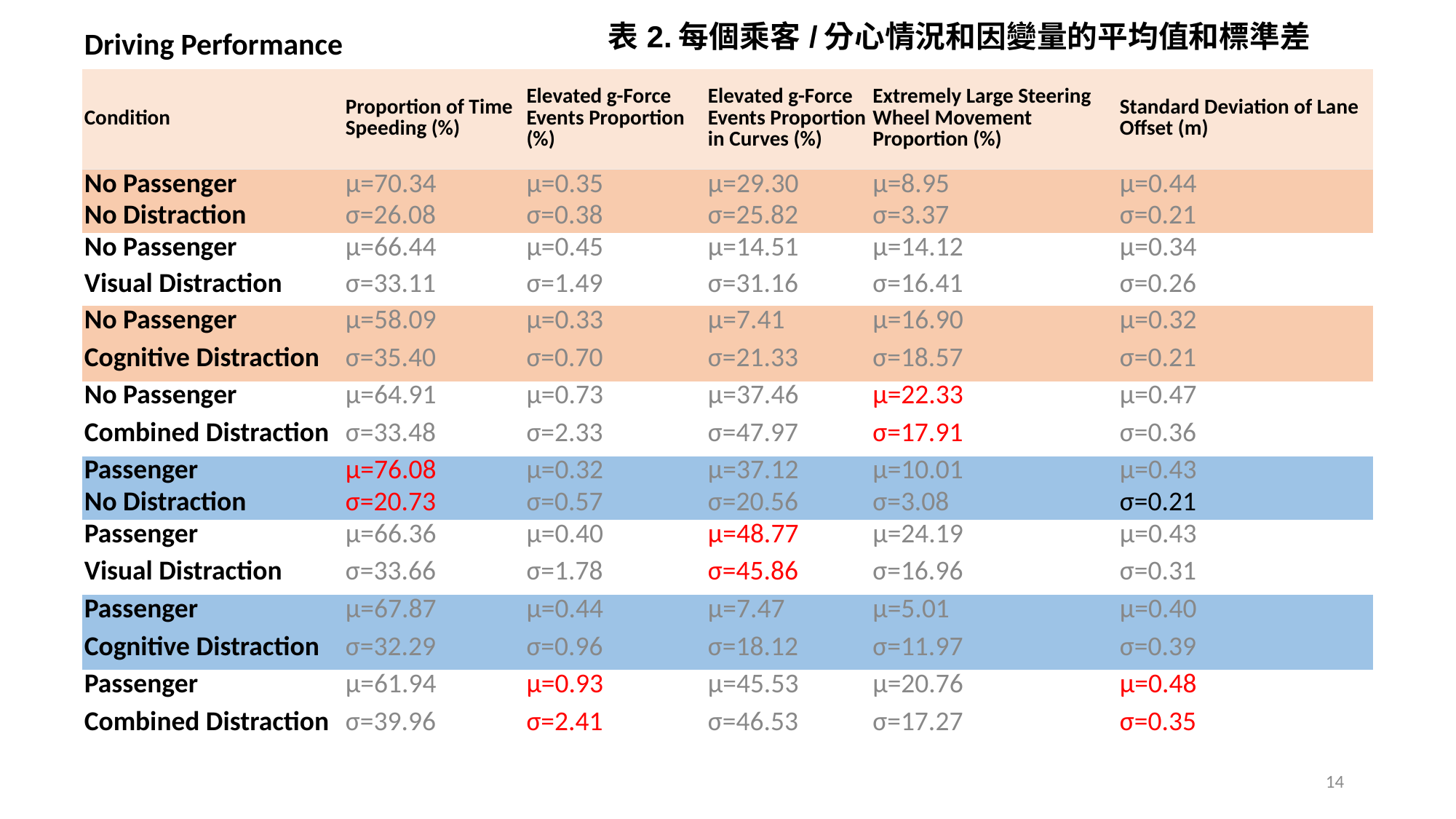

# 表2.每個乘客/分心情況和因變量的平均值和標準差
| Driving Performance |  |  |  |  |  |
| --- | --- | --- | --- | --- | --- |
| Condition | Proportion of Time Speeding (%) | Elevated g-Force Events Proportion (%) | Elevated g-Force Events Proportion in Curves (%) | Extremely Large Steering Wheel Movement Proportion (%) | Standard Deviation of Lane Offset (m) |
| No Passenger | μ=70.34 | μ=0.35 | μ=29.30 | μ=8.95 | μ=0.44 |
| No Distraction | σ=26.08 | σ=0.38 | σ=25.82 | σ=3.37 | σ=0.21 |
| No Passenger | μ=66.44 | μ=0.45 | μ=14.51 | μ=14.12 | μ=0.34 |
| Visual Distraction | σ=33.11 | σ=1.49 | σ=31.16 | σ=16.41 | σ=0.26 |
| No Passenger | μ=58.09 | μ=0.33 | μ=7.41 | μ=16.90 | μ=0.32 |
| Cognitive Distraction | σ=35.40 | σ=0.70 | σ=21.33 | σ=18.57 | σ=0.21 |
| No Passenger | μ=64.91 | μ=0.73 | μ=37.46 | μ=22.33 | μ=0.47 |
| Combined Distraction | σ=33.48 | σ=2.33 | σ=47.97 | σ=17.91 | σ=0.36 |
| Passenger | μ=76.08 | μ=0.32 | μ=37.12 | μ=10.01 | μ=0.43 |
| No Distraction | σ=20.73 | σ=0.57 | σ=20.56 | σ=3.08 | σ=0.21 |
| Passenger | μ=66.36 | μ=0.40 | μ=48.77 | μ=24.19 | μ=0.43 |
| Visual Distraction | σ=33.66 | σ=1.78 | σ=45.86 | σ=16.96 | σ=0.31 |
| Passenger | μ=67.87 | μ=0.44 | μ=7.47 | μ=5.01 | μ=0.40 |
| Cognitive Distraction | σ=32.29 | σ=0.96 | σ=18.12 | σ=11.97 | σ=0.39 |
| Passenger | μ=61.94 | μ=0.93 | μ=45.53 | μ=20.76 | μ=0.48 |
| Combined Distraction | σ=39.96 | σ=2.41 | σ=46.53 | σ=17.27 | σ=0.35 |
14